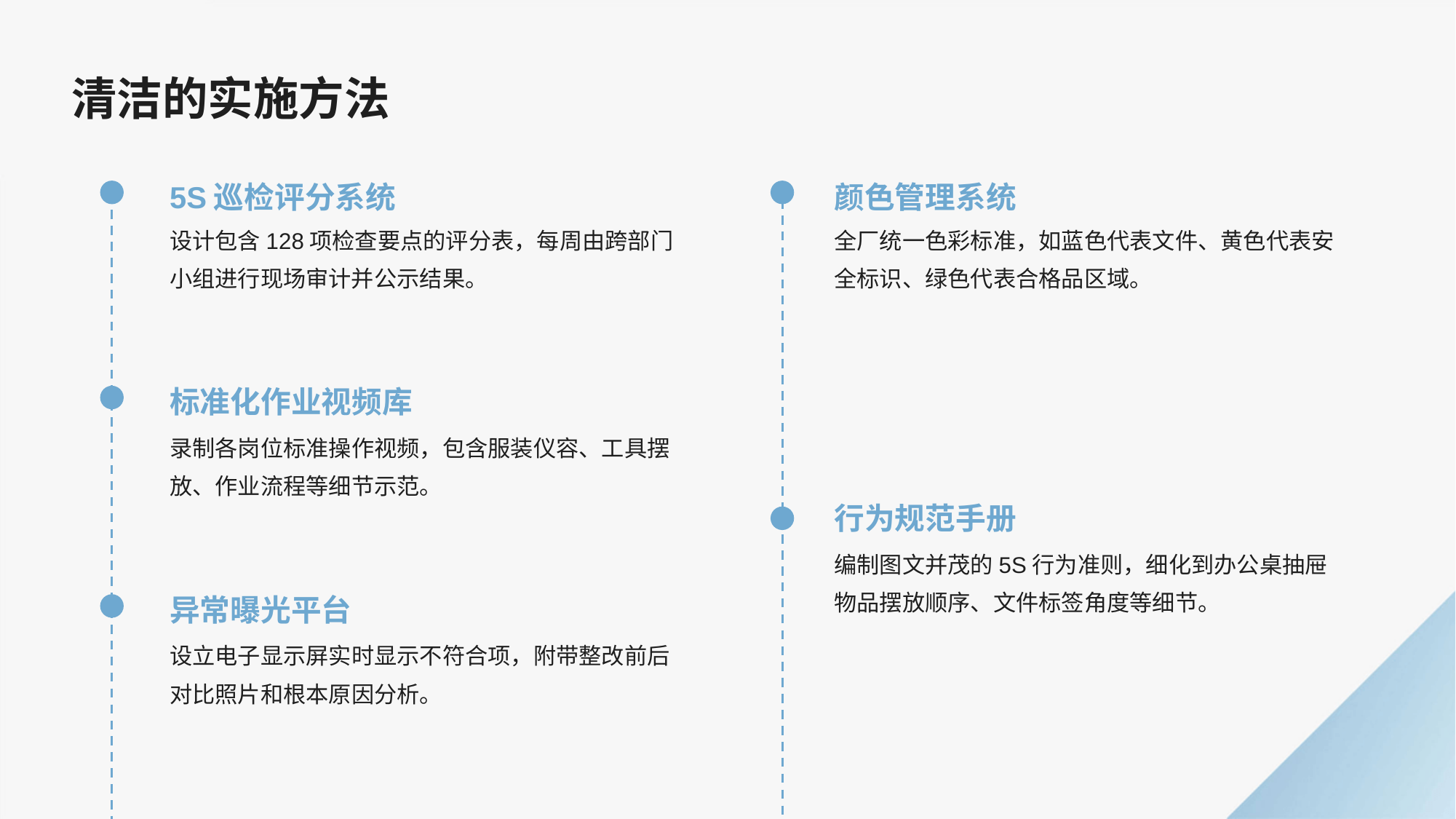

清洁的实施方法
5S巡检评分系统
颜色管理系统

设计包含128项检查要点的评分表，每周由跨部门小组进行现场审计并公示结果。
全厂统一色彩标准，如蓝色代表文件、黄色代表安全标识、绿色代表合格品区域。
标准化作业视频库
录制各岗位标准操作视频，包含服装仪容、工具摆放、作业流程等细节示范。
行为规范手册

编制图文并茂的5S行为准则，细化到办公桌抽屉物品摆放顺序、文件标签角度等细节。
异常曝光平台
设立电子显示屏实时显示不符合项，附带整改前后对比照片和根本原因分析。